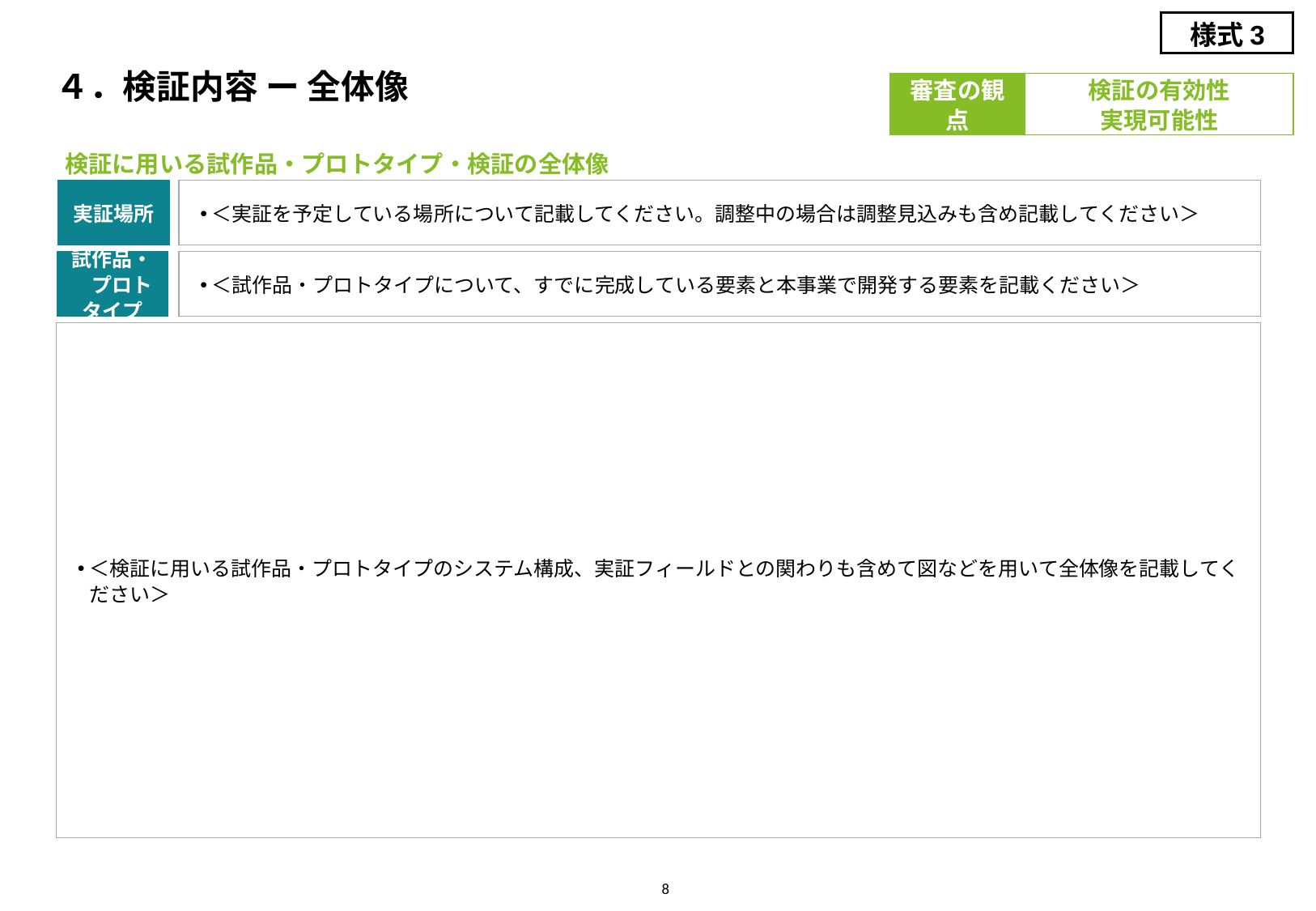

様式3
# ４．検証内容 ー 全体像
審査の観点
検証の有効性
実現可能性
検証に用いる試作品・プロトタイプ・検証の全体像
実証場所
＜実証を予定している場所について記載してください。調整中の場合は調整見込みも含め記載してください＞
試作品・　プロトタイプ
＜試作品・プロトタイプについて、すでに完成している要素と本事業で開発する要素を記載ください＞
＜検証に用いる試作品・プロトタイプのシステム構成、実証フィールドとの関わりも含めて図などを用いて全体像を記載してください＞
8